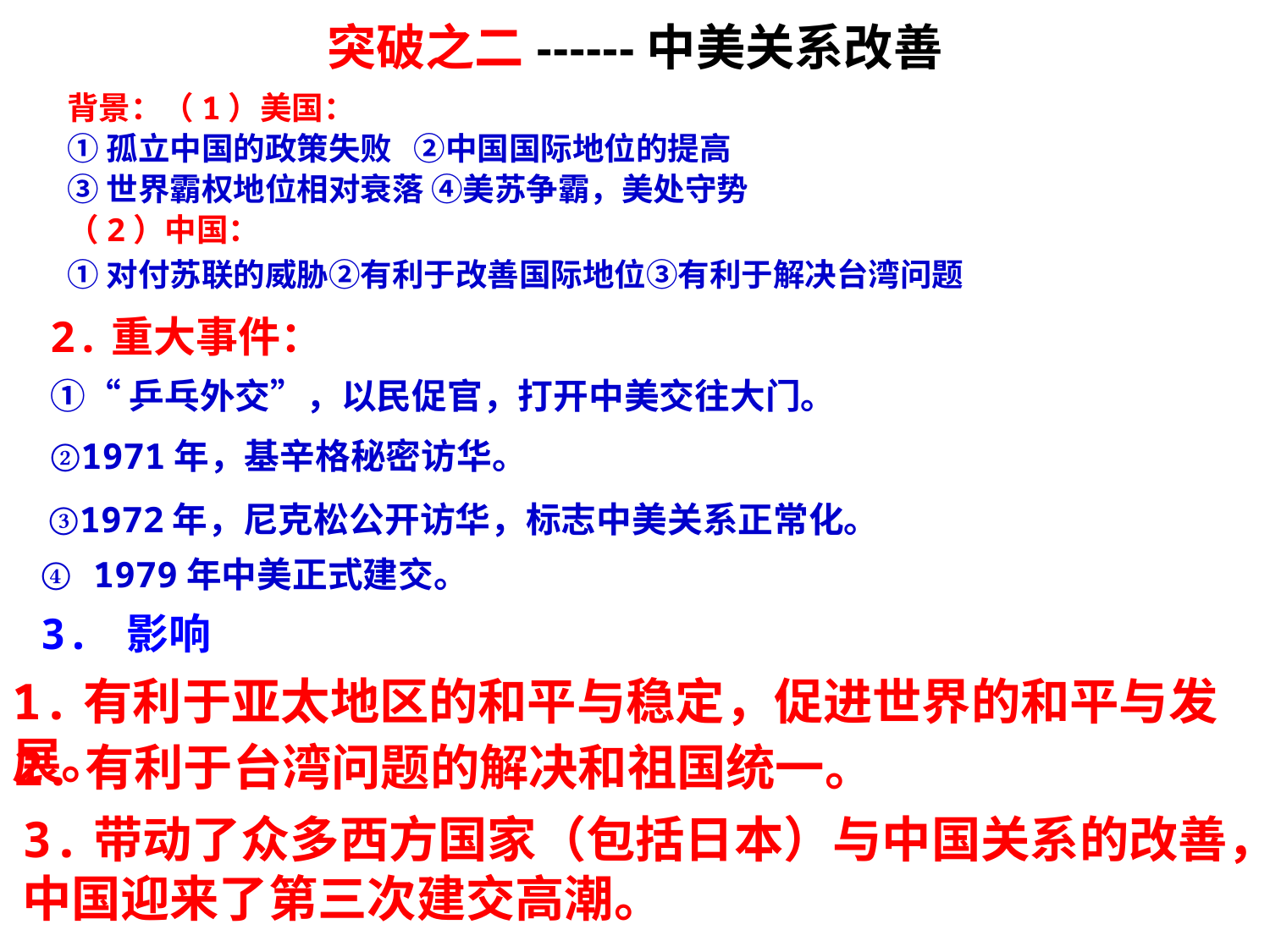

突破之二------中美关系改善
背景：（1）美国：
①孤立中国的政策失败   ②中国国际地位的提高
③世界霸权地位相对衰落 ④美苏争霸，美处守势
（2）中国：
①对付苏联的威胁②有利于改善国际地位③有利于解决台湾问题
2.重大事件：
①“乒乓外交”，以民促官，打开中美交往大门。
②1971年，基辛格秘密访华。
③1972年，尼克松公开访华，标志中美关系正常化。
④ 1979年中美正式建交。
3. 影响
1.有利于亚太地区的和平与稳定，促进世界的和平与发展。
2.有利于台湾问题的解决和祖国统一。
3.带动了众多西方国家（包括日本）与中国关系的改善，中国迎来了第三次建交高潮。